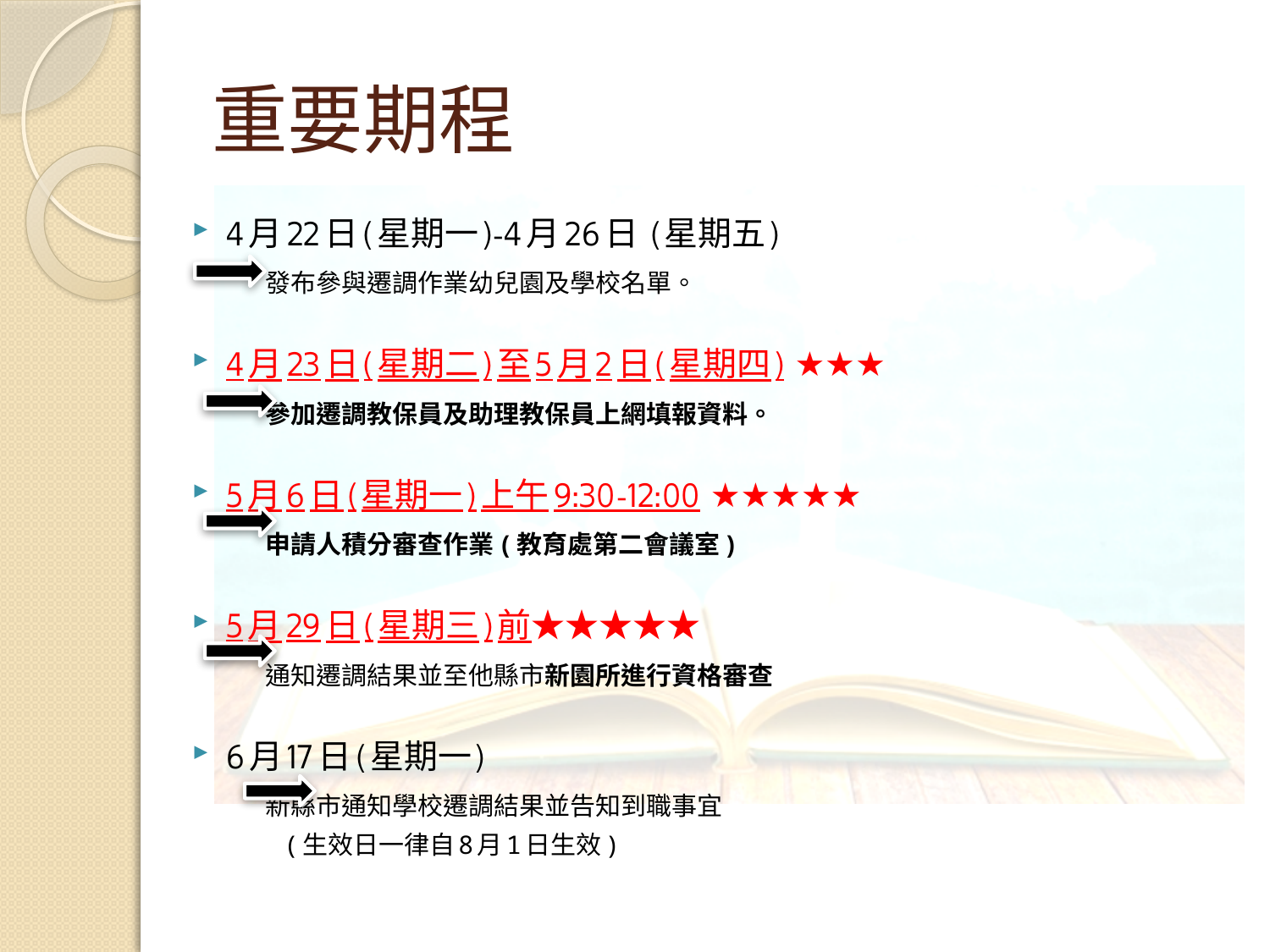

# 重要期程
4月22日(星期一)-4月26日 (星期五)
         發布參與遷調作業幼兒園及學校名單。

4月23日(星期二)至5月2日(星期四) ★★★
         參加遷調教保員及助理教保員上網填報資料。

5月6日(星期一)上午9:30-12:00 ★★★★★
         申請人積分審查作業(教育處第二會議室)

5月29日(星期三)前★★★★★
         通知遷調結果並至他縣市新園所進行資格審查

6月17日(星期一)
         新縣市通知學校遷調結果並告知到職事宜
      (生效日一律自8月1日生效)